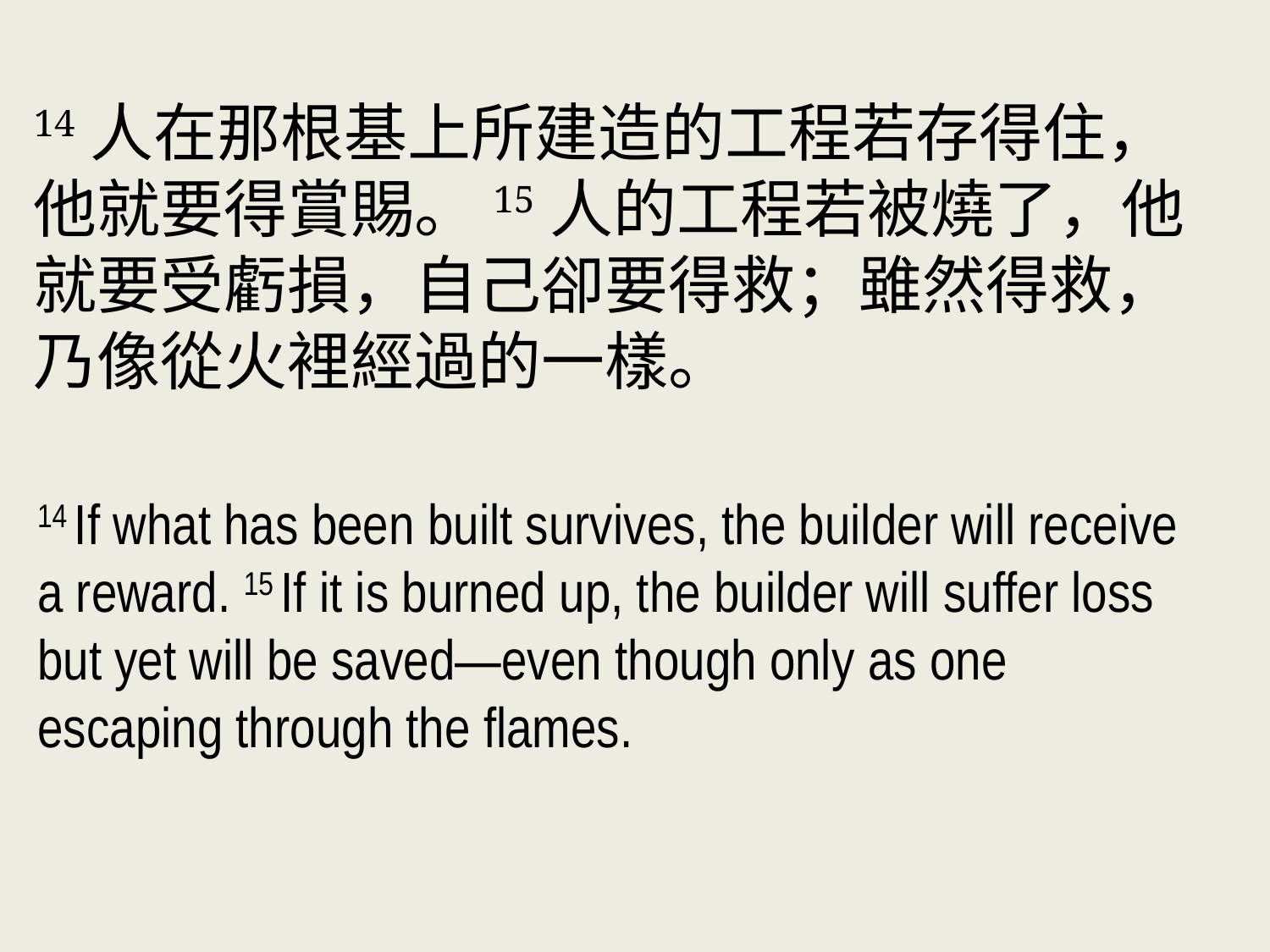

14人在那根基上所建造的工程若存得住，他就要得賞賜。15人的工程若被燒了，他就要受虧損，自己卻要得救；雖然得救，乃像從火裡經過的一樣。
14 If what has been built survives, the builder will receive a reward. 15 If it is burned up, the builder will suffer loss but yet will be saved—even though only as one escaping through the flames.